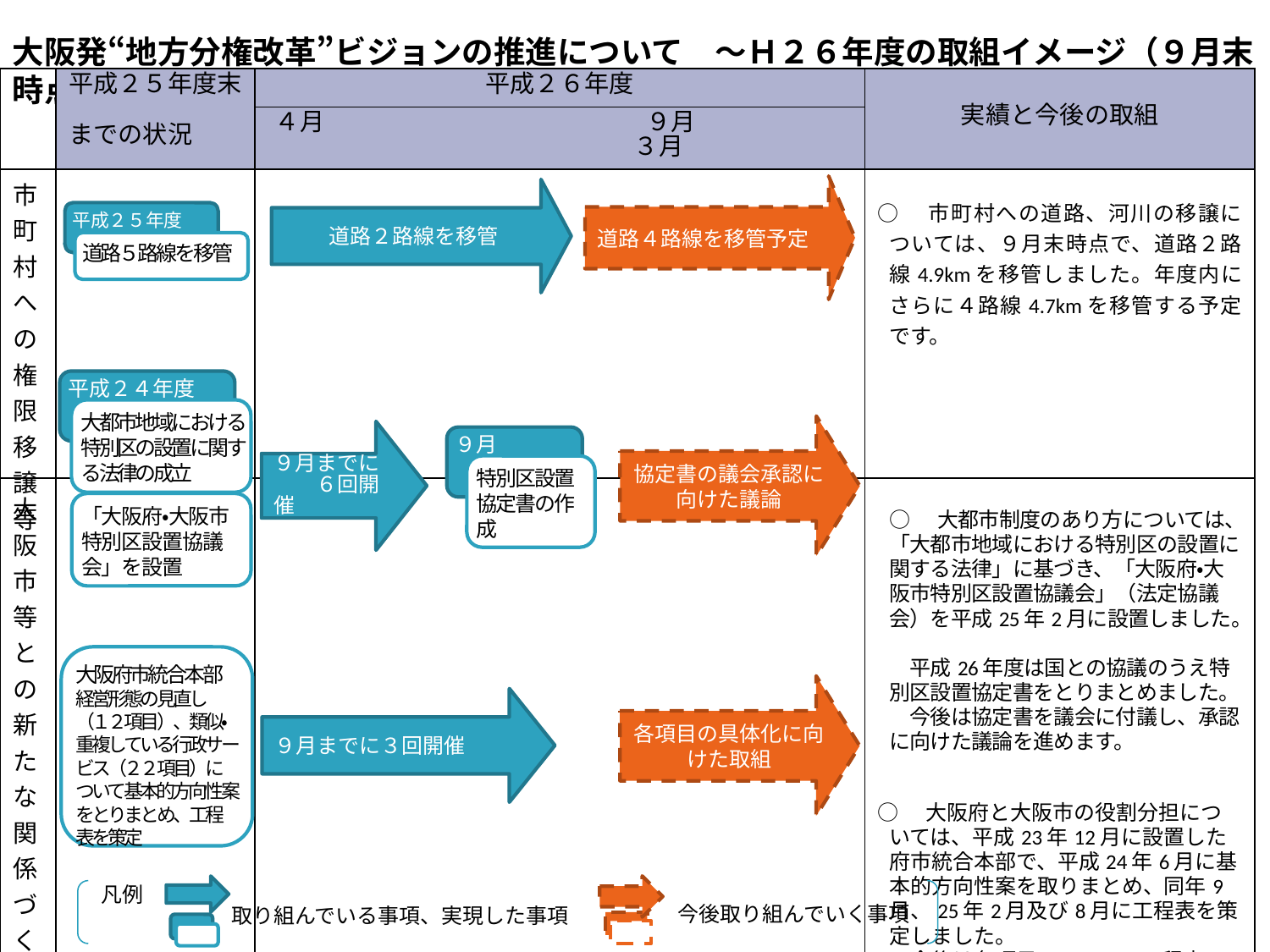

大阪発“地方分権改革”ビジョンの推進について　～Ｈ２６年度の取組イメージ（９月末時点）～
|  | 平成２５年度末 | 平成２６年度 | 実績と今後の取組 |
| --- | --- | --- | --- |
|  | までの状況 | ４月　　　　　　　　　　　　　９月　　　　　　　　　　　　　　３月 |  |
| 市町村への権限移譲等 |  |  | ○　市町村への道路、河川の移譲については、９月末時点で、道路２路線4.9kmを移管しました。年度内にさらに４路線4.7kmを移管する予定です。 |
| 大阪市等との新たな関係づくり |  |  | ○　大都市制度のあり方については、「大都市地域における特別区の設置に関する法律」に基づき、「大阪府・大阪市特別区設置協議会」（法定協議会）を平成25年2月に設置しました。 　平成26年度は国との協議のうえ特別区設置協定書をとりまとめました。 　今後は協定書を議会に付議し、承認に向けた議論を進めます。 ○　大阪府と大阪市の役割分担については、平成23年12月に設置した府市統合本部で、平成24年6月に基本的方向性案を取りまとめ、同年9月、25年2月及び8月に工程表を策定しました。 　今後は各項目について、工程表に基づき具体化を進めます。 |
道路４路線を移管予定
道路２路線を移管
平成２５年度
道路５路線を移管
平成２４年度
大都市地域における特別区の設置に関する法律の成立
協定書の議会承認に向けた議論
９月までに
　　６回開催
９月
特別区設置協定書の作成
「大阪府・大阪市特別区設置協議会」を設置
大阪府市統合本部
経営形態の見直し（１２項目）、類似・重複している行政サービス（２２項目）について基本的方向性案をとりまとめ、工程表を策定
各項目の具体化に向けた取組
９月までに３回開催
凡例

今後取り組んでいく事項
取り組んでいる事項、実現した事項